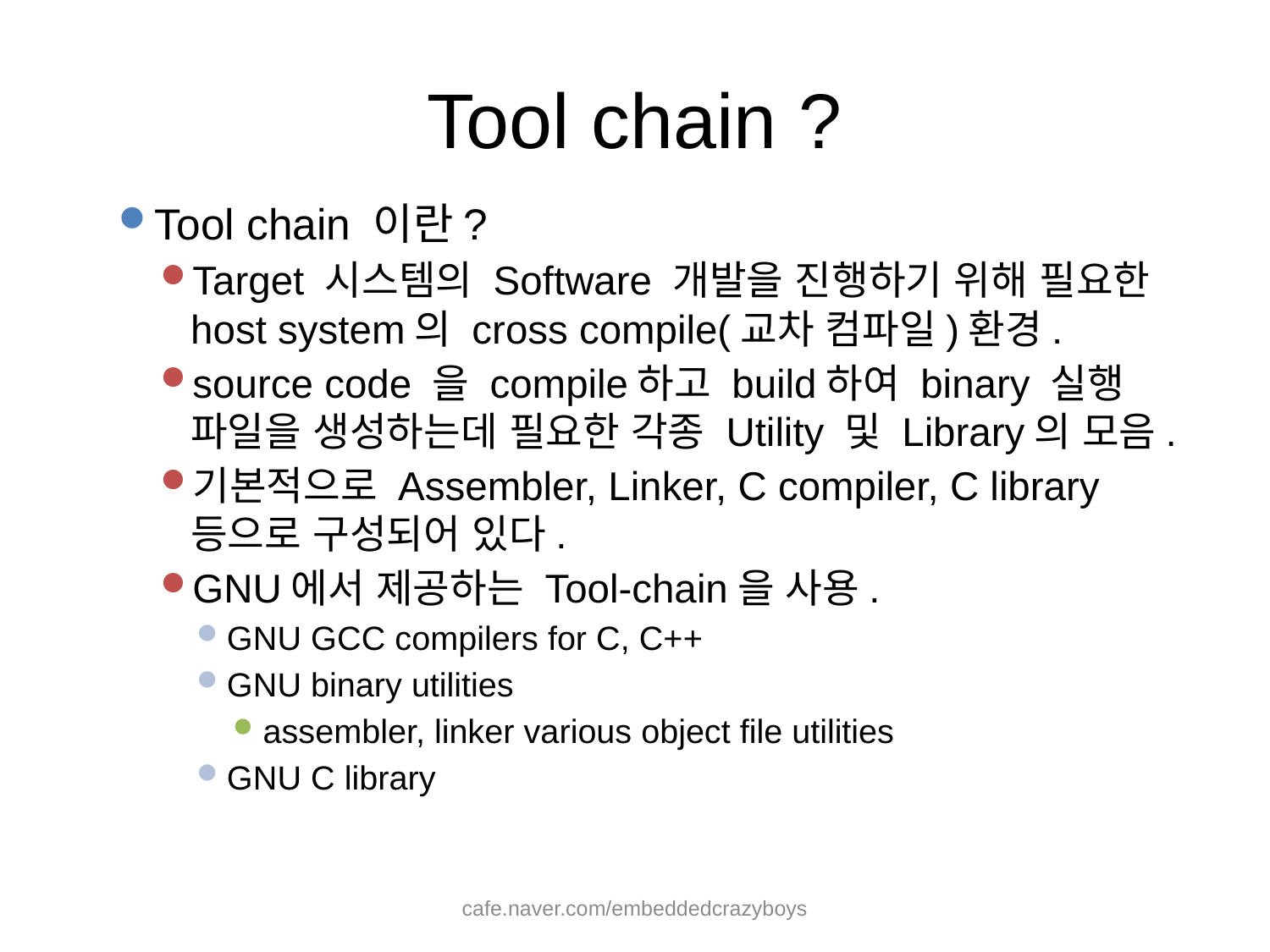

# Tool chain ?
Tool chain 이란?
Target 시스템의 Software 개발을 진행하기 위해 필요한 host system의 cross compile(교차 컴파일)환경.
source code 을 compile하고 build하여 binary 실행 파일을 생성하는데 필요한 각종 Utility 및 Library의 모음.
기본적으로 Assembler, Linker, C compiler, C library 등으로 구성되어 있다.
GNU에서 제공하는 Tool-chain을 사용.
GNU GCC compilers for C, C++
GNU binary utilities
assembler, linker various object file utilities
GNU C library
cafe.naver.com/embeddedcrazyboys